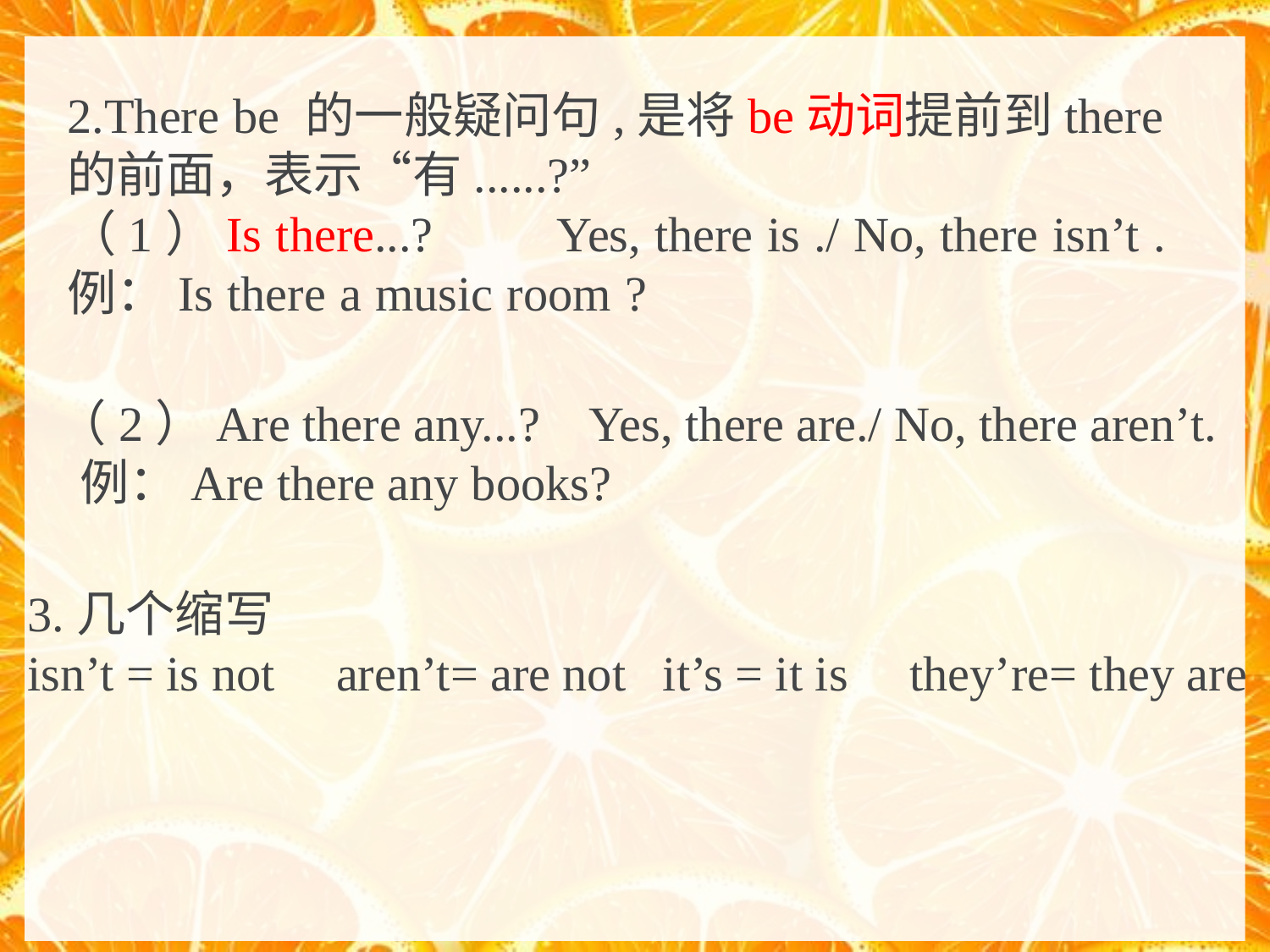

2.There be 的一般疑问句,是将be动词提前到there的前面，表示“有......?”
（1）Is there...?         Yes, there is ./ No, there isn’t .
例：Is there a music room ?
（2）Are there any...?    Yes, there are./ No, there aren’t.
 例：Are there any books?
3.几个缩写
isn’t = is not     aren’t= are not   it’s = it is     they’re= they are